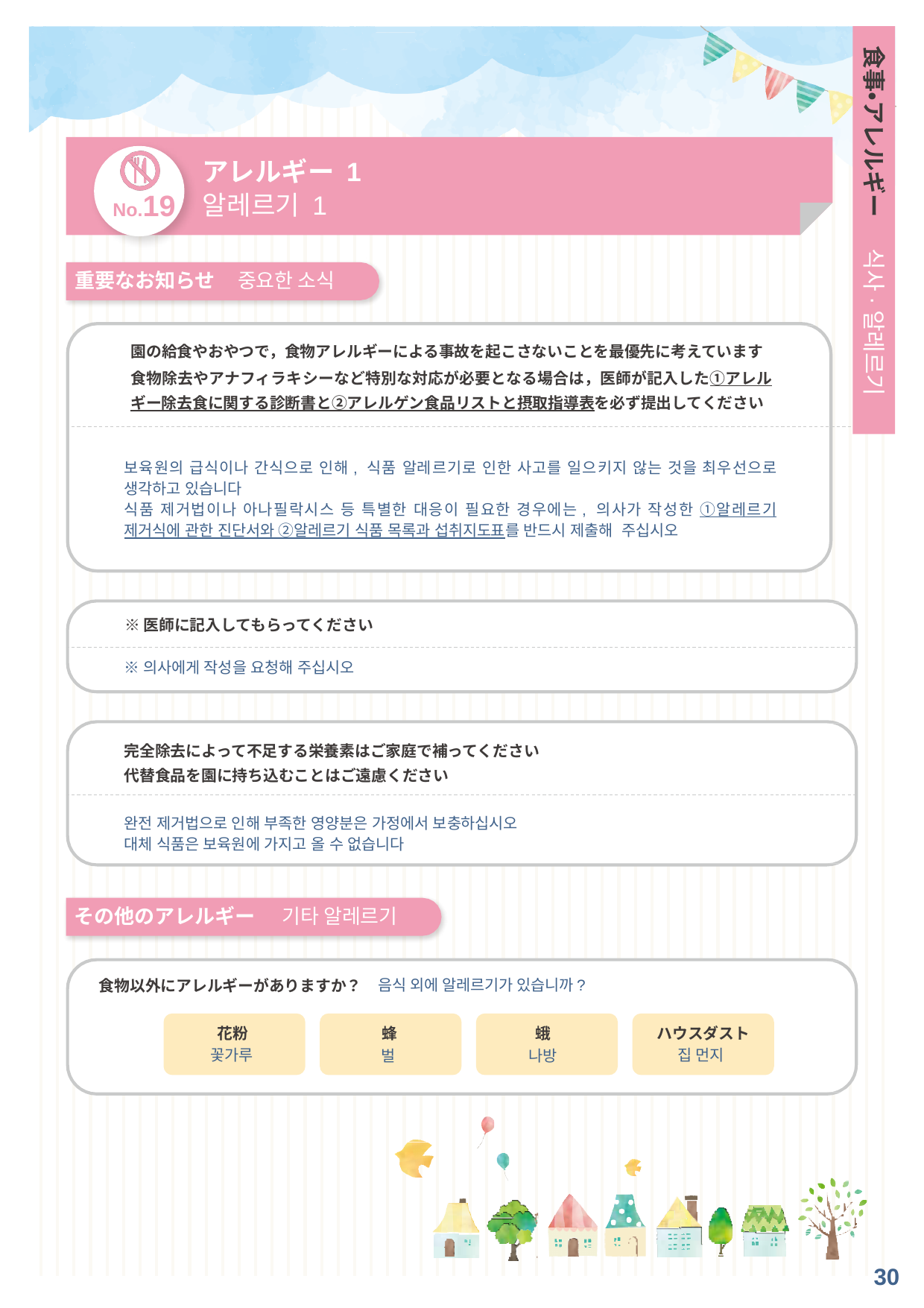

食事・アレルギー

アレルギー 1
No.19
알레르기 1
식사·알레르기
重要なお知らせ
중요한 소식
園の給食やおやつで，食物アレルギーによる事故を起こさないことを最優先に考えています
食物除去やアナフィラキシーなど特別な対応が必要となる場合は，医師が記入した①アレルギー除去食に関する診断書と②アレルゲン食品リストと摂取指導表を必ず提出してください
보육원의 급식이나 간식으로 인해, 식품 알레르기로 인한 사고를 일으키지 않는 것을 최우선으로 생각하고 있습니다
식품 제거법이나 아나필락시스 등 특별한 대응이 필요한 경우에는, 의사가 작성한 ①알레르기 제거식에 관한 진단서와 ②알레르기 식품 목록과 섭취지도표를 반드시 제출해  주십시오

※医師に記入してもらってください
※의사에게 작성을 요청해 주십시오

完全除去によって不足する栄養素はご家庭で補ってください 代替食品を園に持ち込むことはご遠慮ください

완전 제거법으로 인해 부족한 영양분은 가정에서 보충하십시오
대체 식품은 보육원에 가지고 올 수 없습니다

その他のアレルギー
기타 알레르기

음식 외에 알레르기가 있습니까?
食物以外にアレルギーがありますか？

蜂
蛾
花粉
ハウスダスト
벌
나방
꽃가루
집 먼지

30